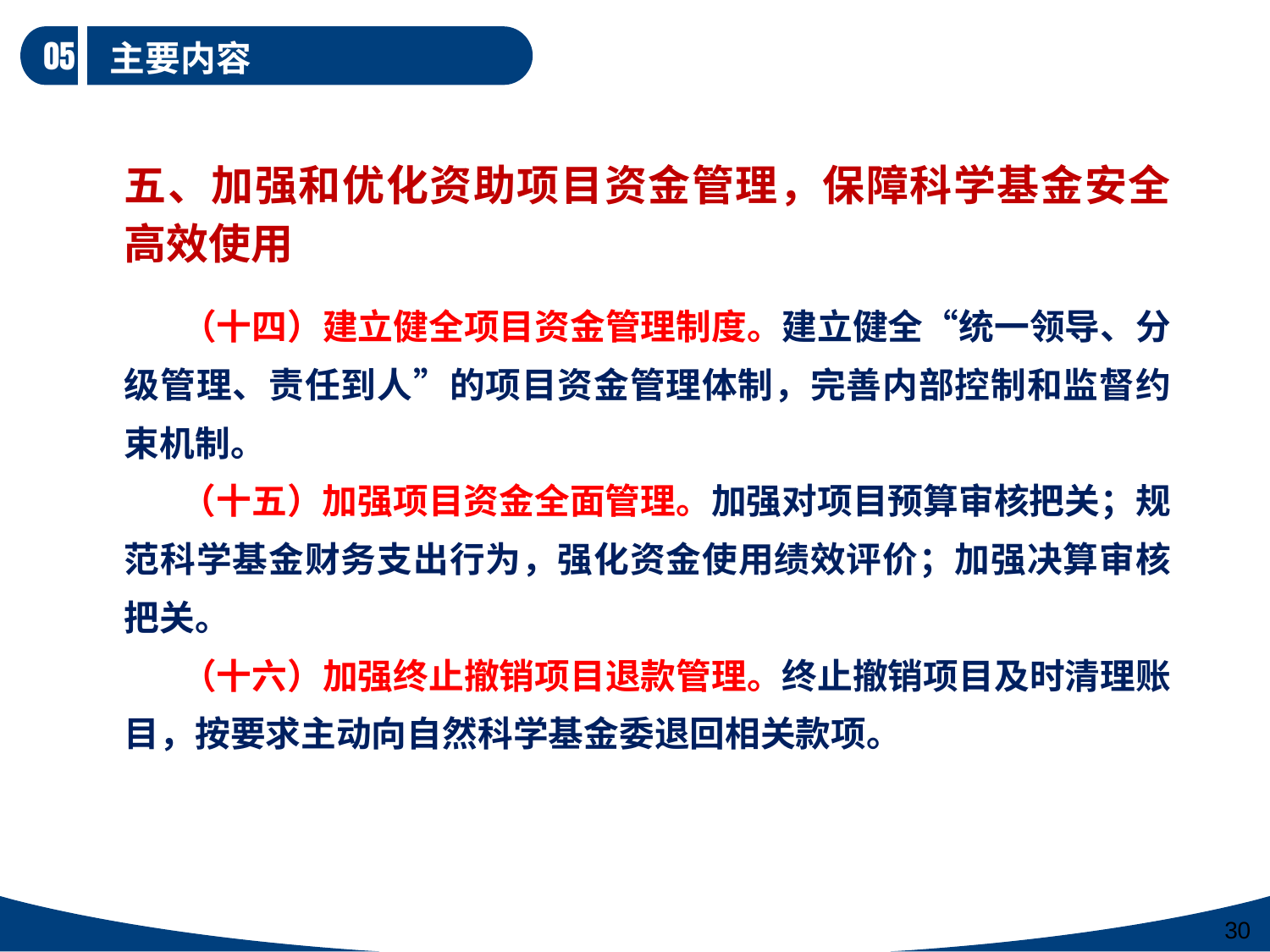

主要内容
05
五、加强和优化资助项目资金管理，保障科学基金安全高效使用
      （十四）建立健全项目资金管理制度。建立健全“统一领导、分级管理、责任到人”的项目资金管理体制，完善内部控制和监督约束机制。
      （十五）加强项目资金全面管理。加强对项目预算审核把关；规范科学基金财务支出行为，强化资金使用绩效评价；加强决算审核把关。
      （十六）加强终止撤销项目退款管理。终止撤销项目及时清理账目，按要求主动向自然科学基金委退回相关款项。

30